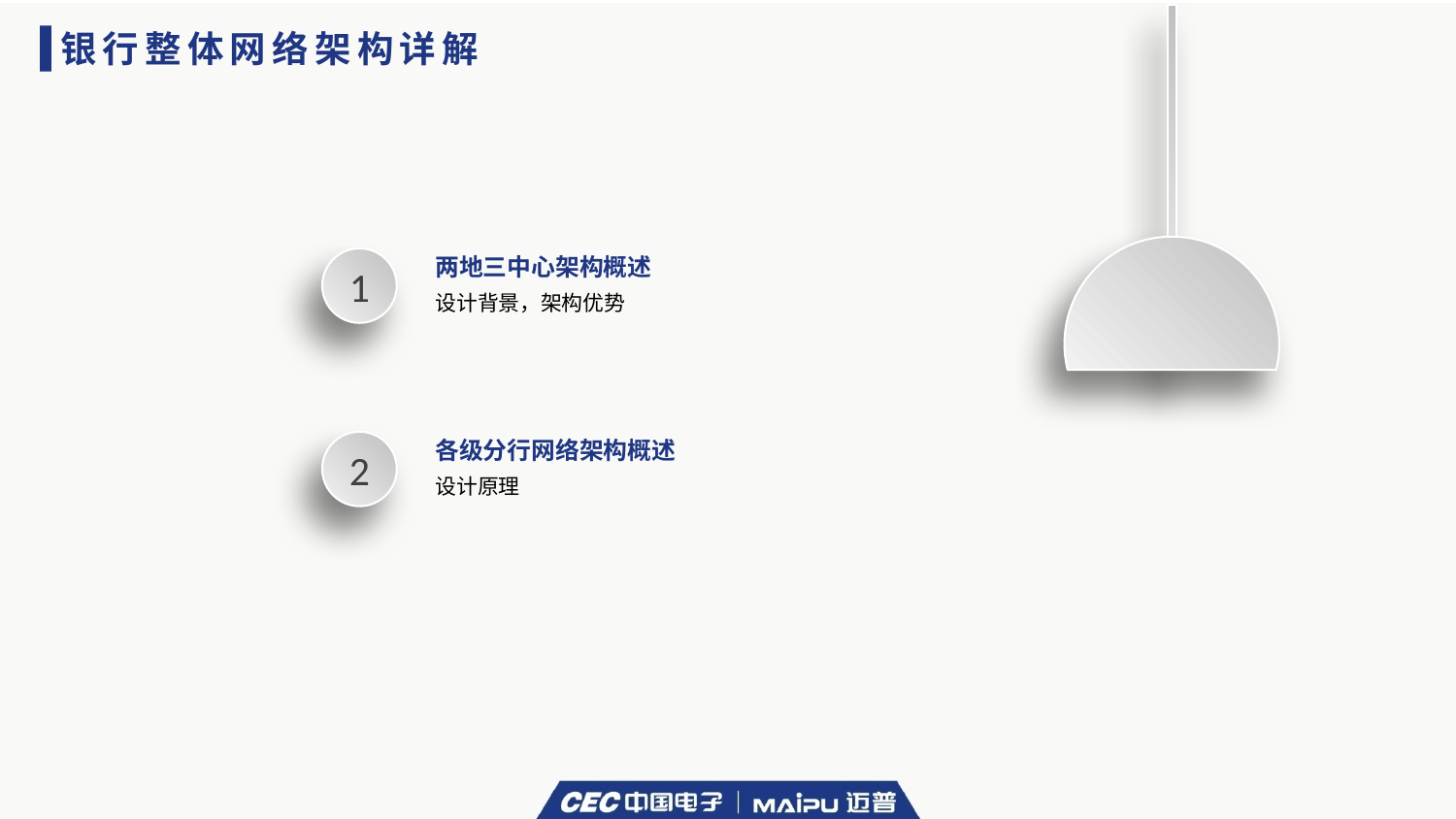

银行整体网络架构详解
1
两地三中心架构概述
设计背景，架构优势
2
各级分行网络架构概述
设计原理